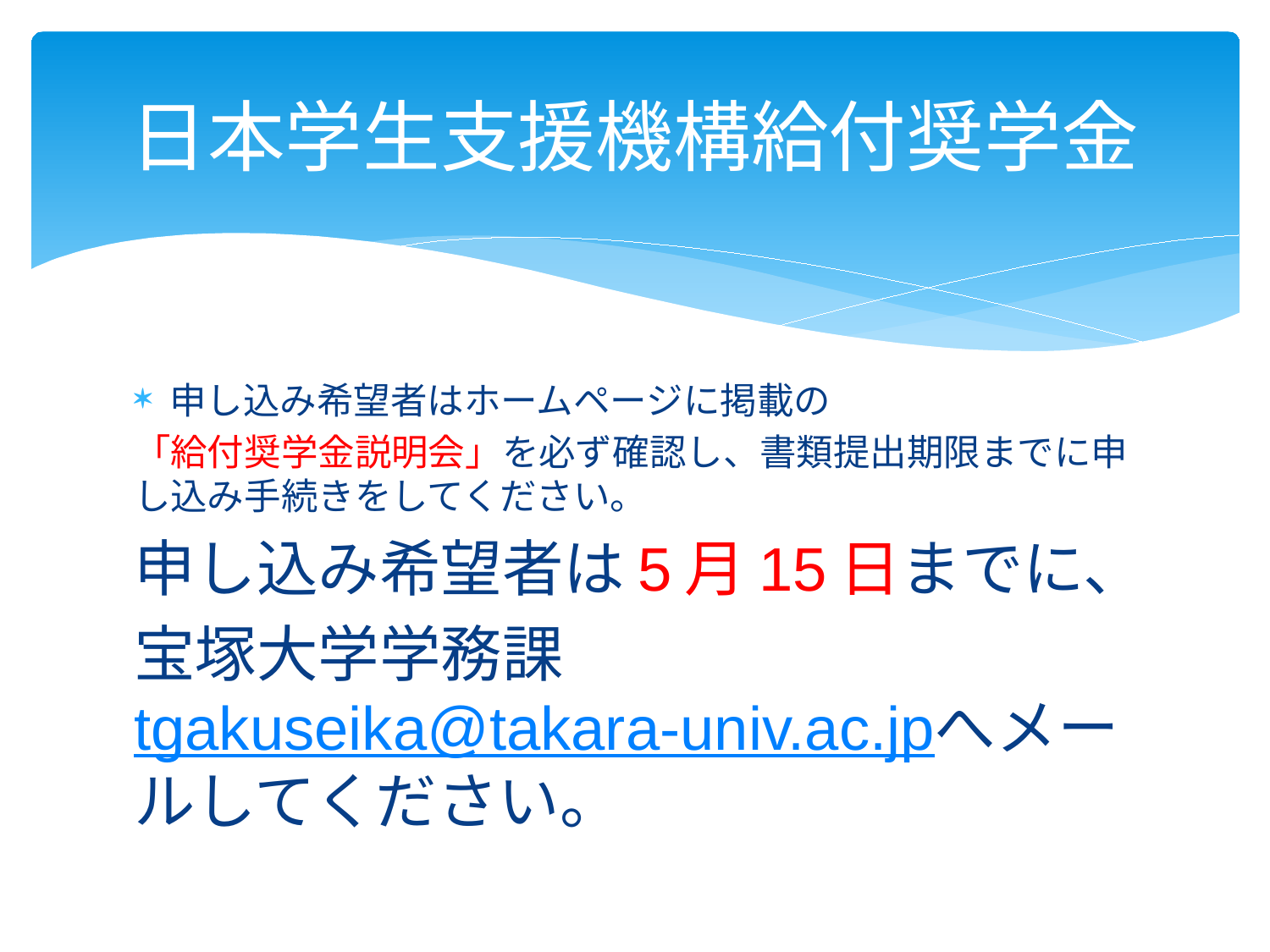

# 日本学生支援機構給付奨学金
申し込み希望者はホームページに掲載の
「給付奨学金説明会」を必ず確認し、書類提出期限までに申し込み手続きをしてください。
申し込み希望者は5月15日までに、
宝塚大学学務課 tgakuseika@takara-univ.ac.jpへメールしてください。